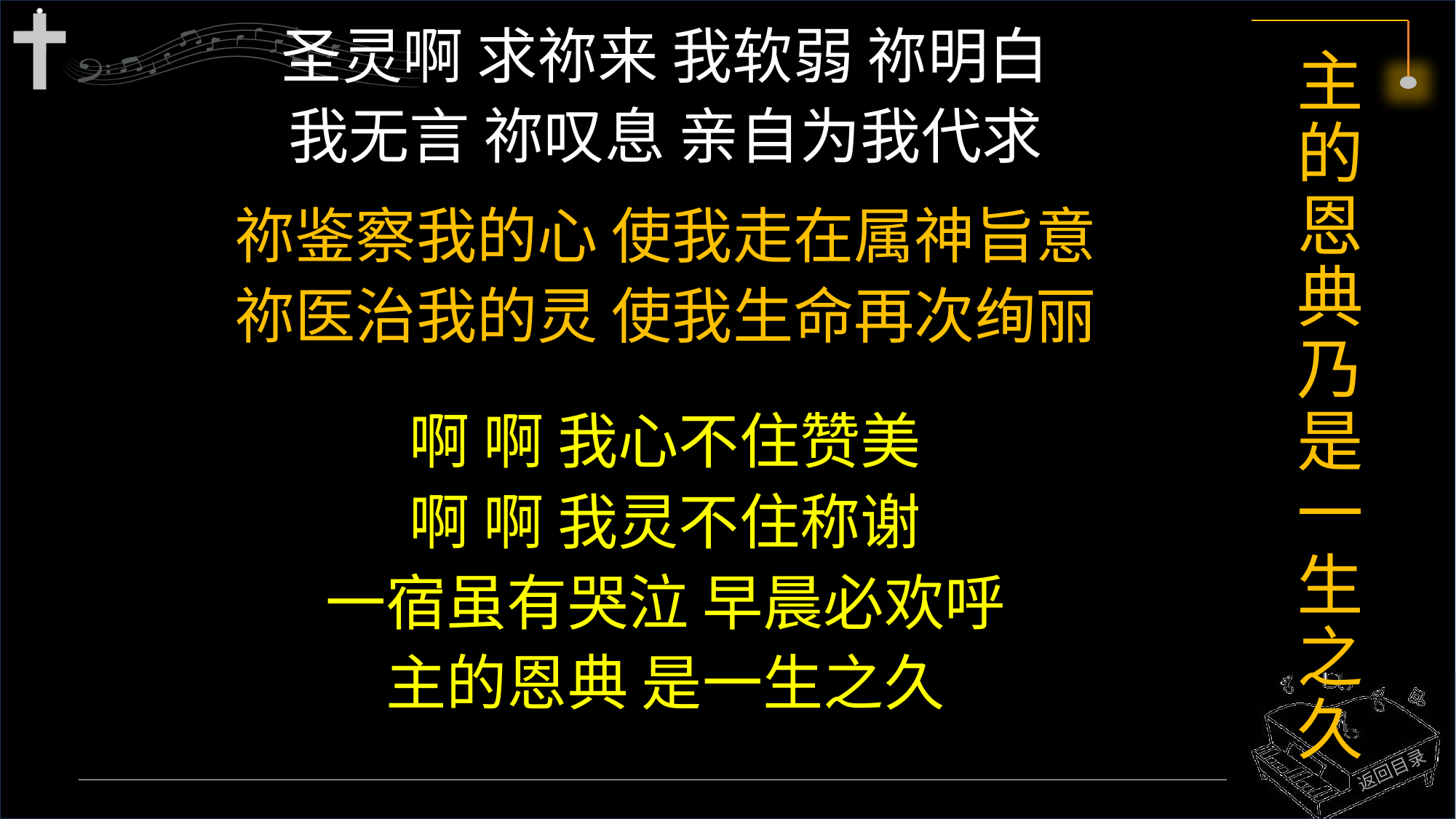

圣灵啊 求祢来 我软弱 祢明白
我无言 祢叹息 亲自为我代求

祢鉴察我的心 使我走在属神旨意
祢医治我的灵 使我生命再次绚丽

啊 啊 我心不住赞美
啊 啊 我灵不住称谢
一宿虽有哭泣 早晨必欢呼
主的恩典 是一生之久
# 主的恩典乃是一生之久